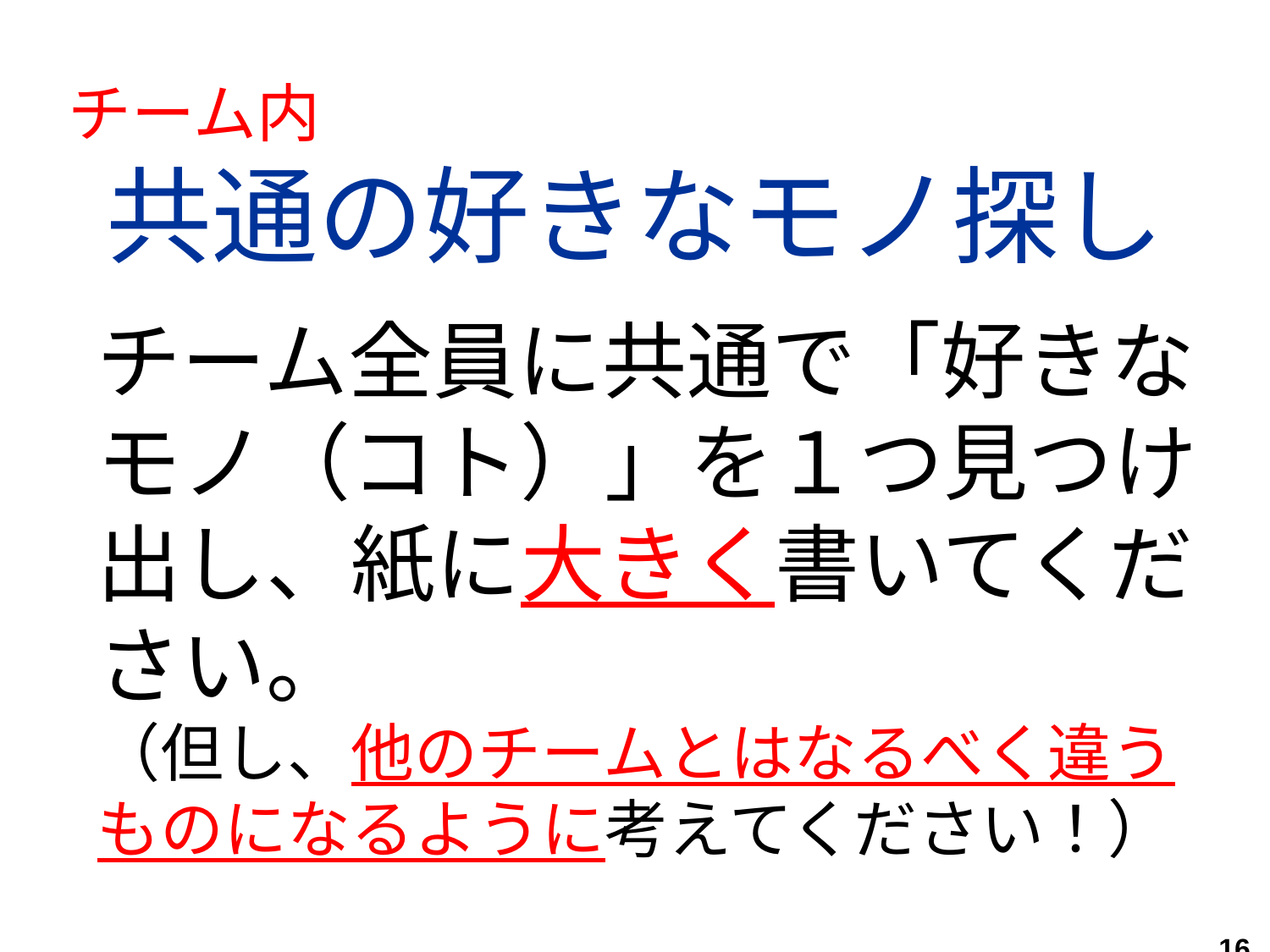

チーム内
共通の好きなモノ探し
チーム全員に共通で「好きなモノ（コト）」を１つ見つけ出し、紙に大きく書いてください。
（但し、他のチームとはなるべく違うものになるように考えてください！）
16